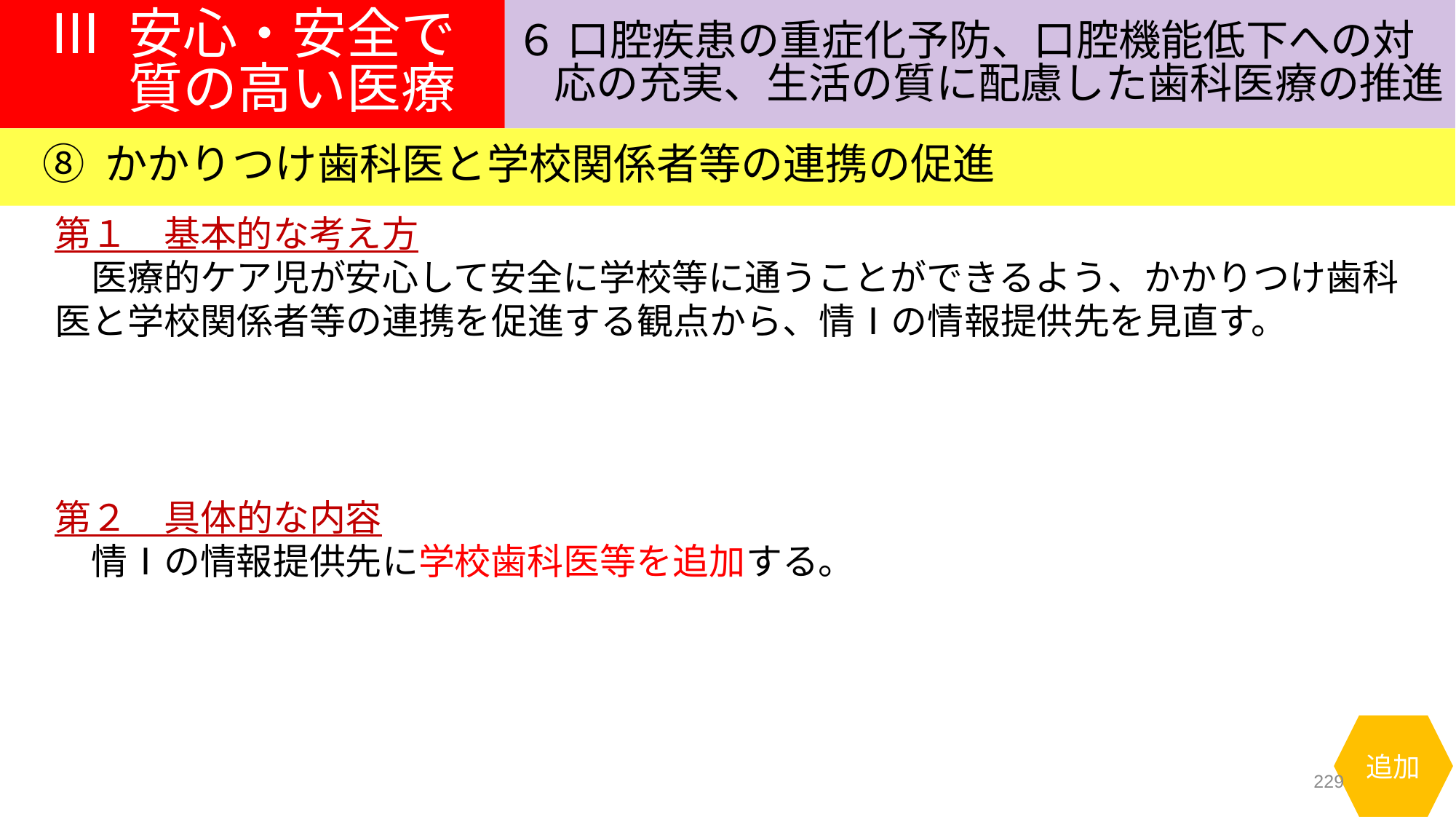

Ⅲ 安心・安全で
質の高い医療
６ 口腔疾患の重症化予防、口腔機能低下への対
応の充実、生活の質に配慮した歯科医療の推進
⑧ かかりつけ歯科医と学校関係者等の連携の促進
第１　基本的な考え方
　医療的ケア児が安心して安全に学校等に通うことができるよう、かかりつけ歯科医と学校関係者等の連携を促進する観点から、情Ⅰの情報提供先を見直す。

第２　具体的な内容
　情Ⅰの情報提供先に学校歯科医等を追加する。
追加
229